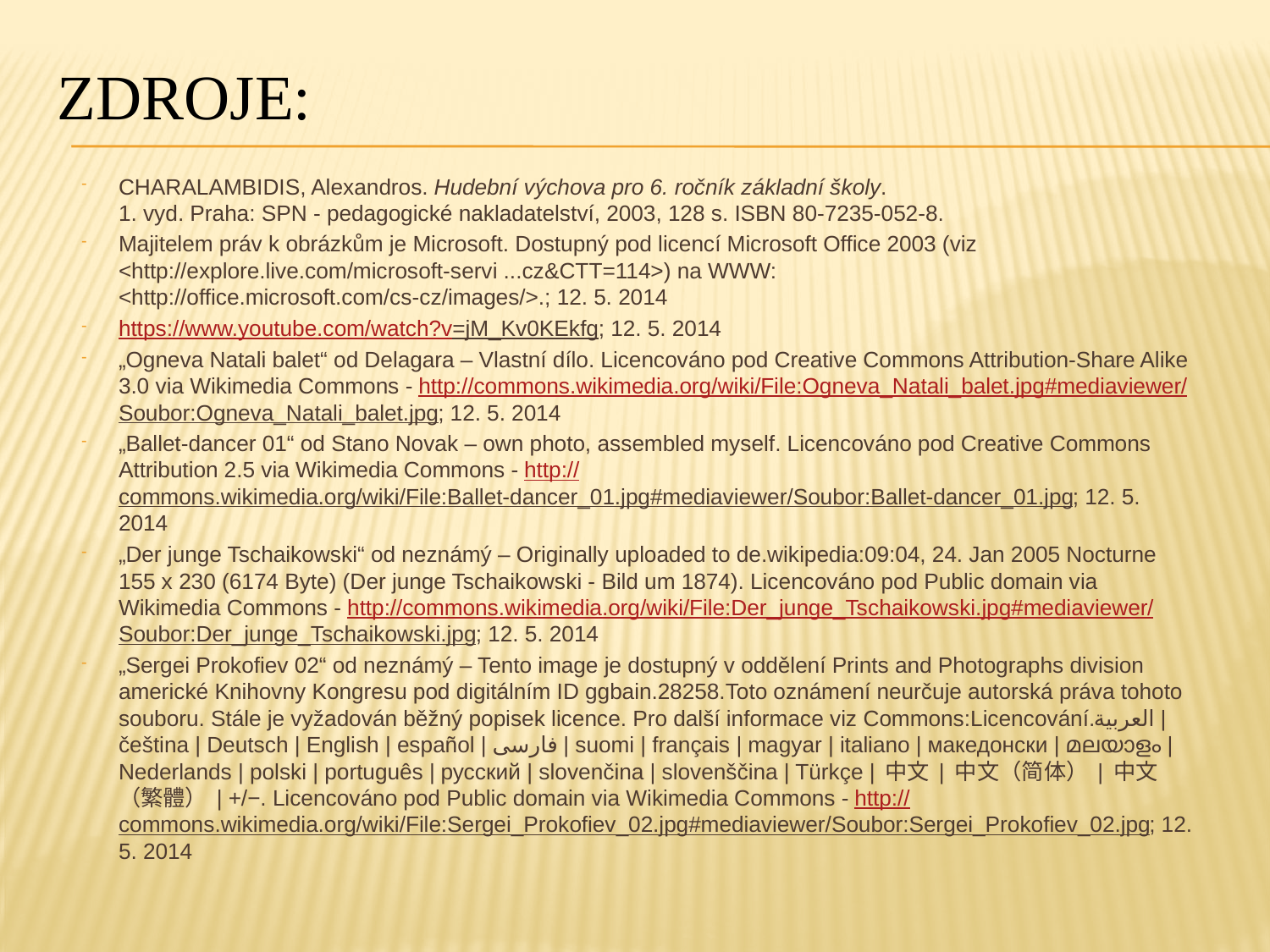

# Zdroje:
CHARALAMBIDIS, Alexandros. Hudební výchova pro 6. ročník základní školy.
1. vyd. Praha: SPN - pedagogické nakladatelství, 2003, 128 s. ISBN 80-7235-052-8.
Majitelem práv k obrázkům je Microsoft. Dostupný pod licencí Microsoft Office 2003 (viz <http://explore.live.com/microsoft-servi ...cz&CTT=114>) na WWW: <http://office.microsoft.com/cs-cz/images/>.; 12. 5. 2014
https://www.youtube.com/watch?v=jM_Kv0KEkfg; 12. 5. 2014
„Ogneva Natali balet“ od Delagara – Vlastní dílo. Licencováno pod Creative Commons Attribution-Share Alike 3.0 via Wikimedia Commons - http://commons.wikimedia.org/wiki/File:Ogneva_Natali_balet.jpg#mediaviewer/Soubor:Ogneva_Natali_balet.jpg; 12. 5. 2014
„Ballet-dancer 01“ od Stano Novak – own photo, assembled myself. Licencováno pod Creative Commons Attribution 2.5 via Wikimedia Commons - http://commons.wikimedia.org/wiki/File:Ballet-dancer_01.jpg#mediaviewer/Soubor:Ballet-dancer_01.jpg; 12. 5. 2014
„Der junge Tschaikowski“ od neznámý – Originally uploaded to de.wikipedia:09:04, 24. Jan 2005 Nocturne 155 x 230 (6174 Byte) (Der junge Tschaikowski - Bild um 1874). Licencováno pod Public domain via Wikimedia Commons - http://commons.wikimedia.org/wiki/File:Der_junge_Tschaikowski.jpg#mediaviewer/Soubor:Der_junge_Tschaikowski.jpg; 12. 5. 2014
„Sergei Prokofiev 02“ od neznámý – Tento image je dostupný v oddělení Prints and Photographs division americké Knihovny Kongresu pod digitálním ID ggbain.28258.Toto oznámení neurčuje autorská práva tohoto souboru. Stále je vyžadován běžný popisek licence. Pro další informace viz Commons:Licencování.العربية | čeština | Deutsch | English | español | فارسی | suomi | français | magyar | italiano | македонски | മലയാളം | Nederlands | polski | português | русский | slovenčina | slovenščina | Türkçe | 中文 | 中文（简体）‎ | 中文（繁體）‎ | +/−. Licencováno pod Public domain via Wikimedia Commons - http://commons.wikimedia.org/wiki/File:Sergei_Prokofiev_02.jpg#mediaviewer/Soubor:Sergei_Prokofiev_02.jpg; 12. 5. 2014